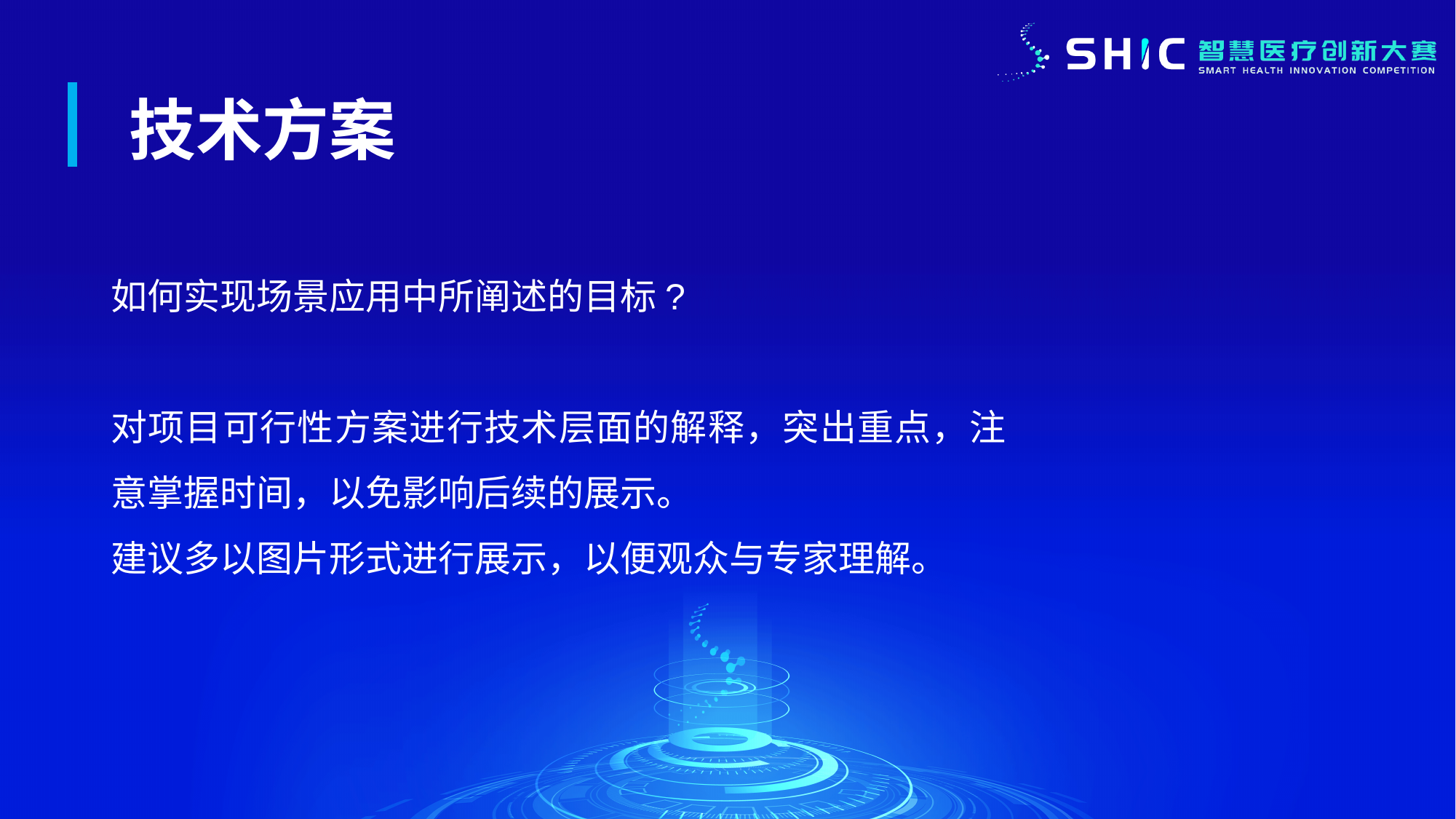

技术方案
如何实现场景应用中所阐述的目标?

对项目可行性方案进行技术层面的解释，突出重点，注意掌握时间，以免影响后续的展示。
建议多以图片形式进行展示，以便观众与专家理解。